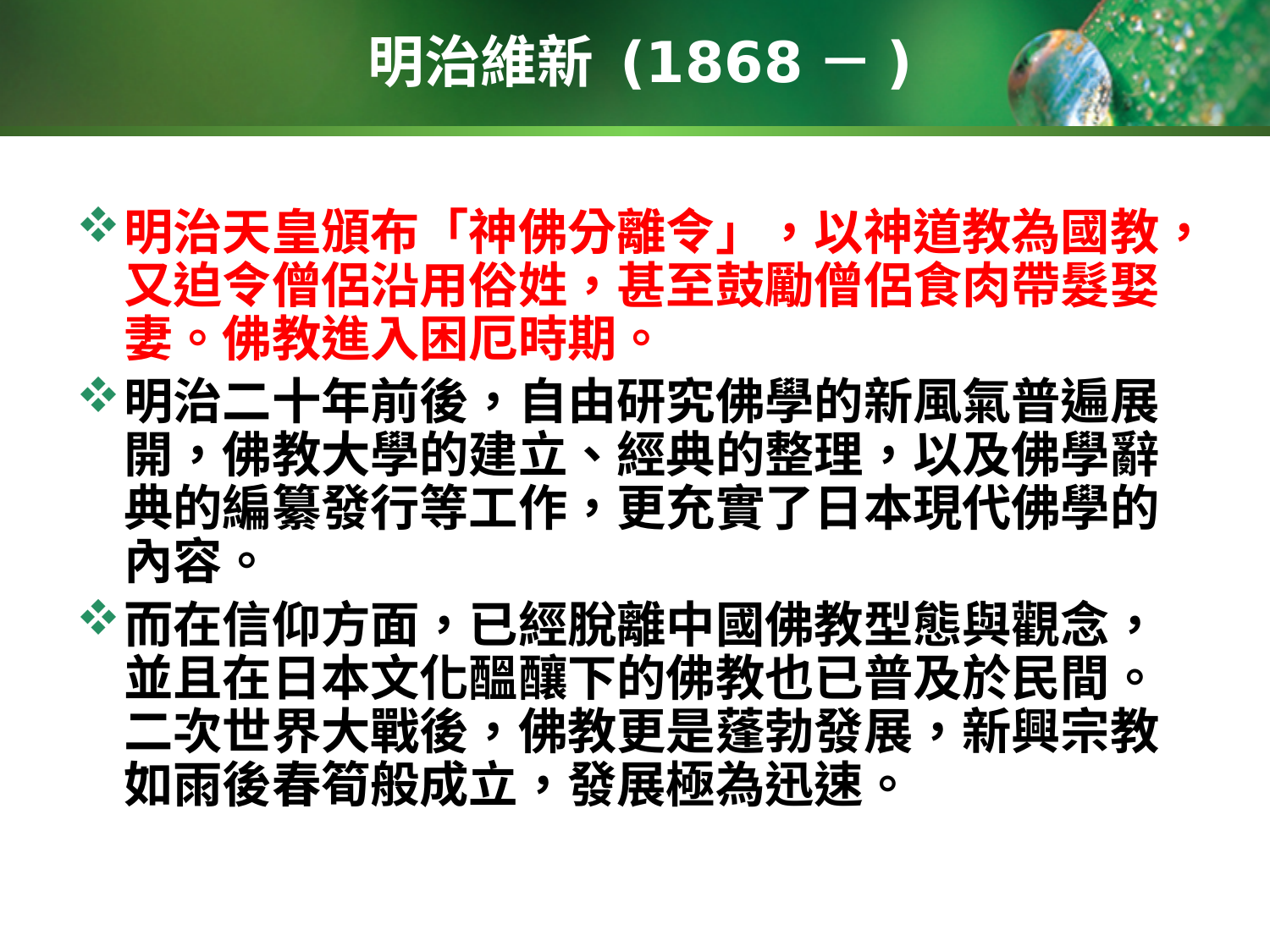

# 明治維新 (1868－)
明治天皇頒布「神佛分離令」，以神道教為國教，又迫令僧侶沿用俗姓，甚至鼓勵僧侶食肉帶髮娶妻。佛教進入困厄時期。
明治二十年前後，自由研究佛學的新風氣普遍展開，佛教大學的建立、經典的整理，以及佛學辭典的編纂發行等工作，更充實了日本現代佛學的內容。
而在信仰方面，已經脫離中國佛教型態與觀念，並且在日本文化醞釀下的佛教也已普及於民間。二次世界大戰後，佛教更是蓬勃發展，新興宗教如雨後春筍般成立，發展極為迅速。